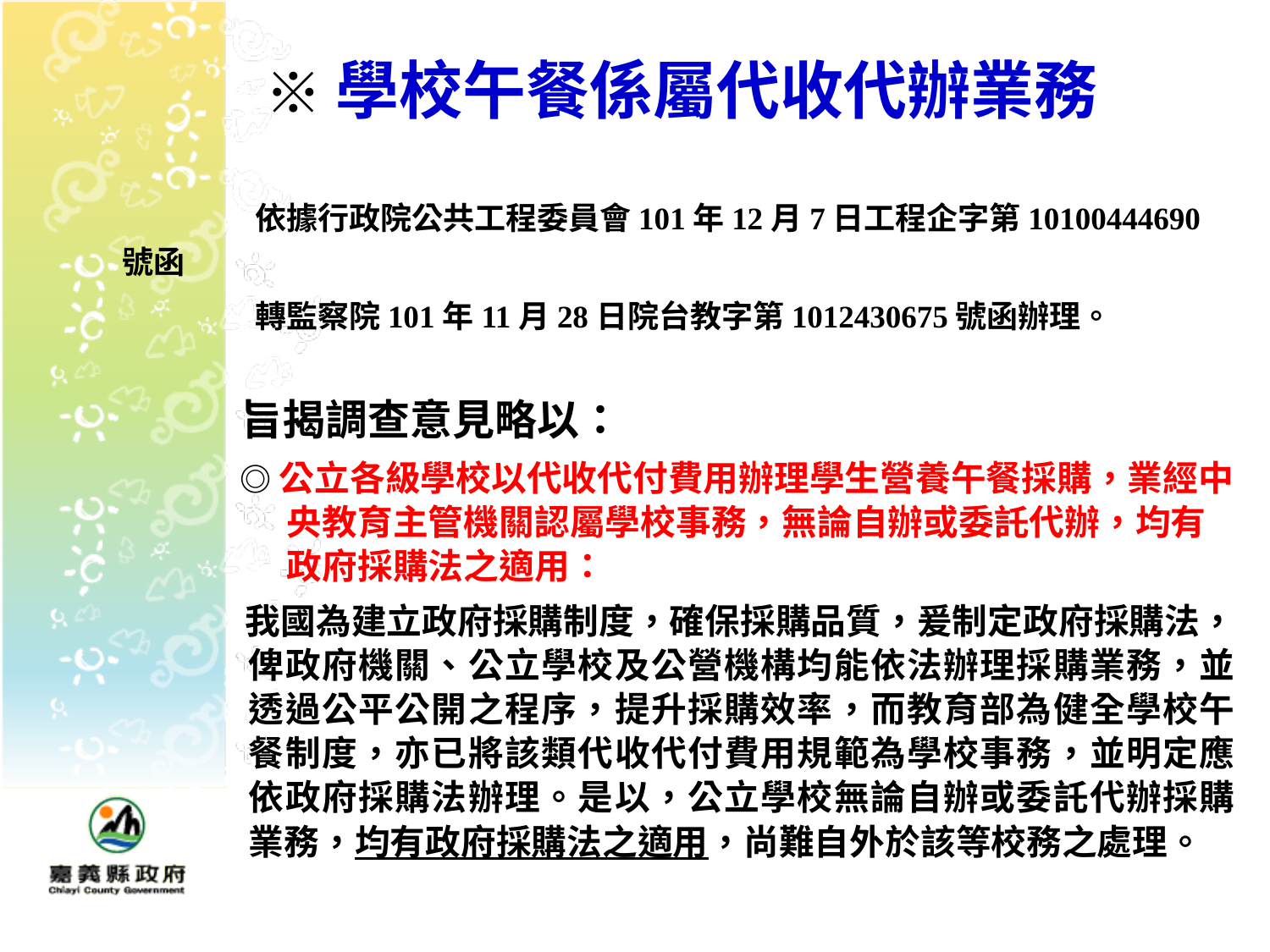

※學校午餐係屬代收代辦業務

                        依據行政院公共工程委員會101年12月7日工程企字第10100444690號函
                        轉監察院101年11月28日院台教字第1012430675號函辦理。

                      旨揭調查意見略以：
                       ◎公立各級學校以代收代付費用辦理學生營養午餐採購，業經中央教育主管機關認屬學校事務，無論自辦或委託代辦，均有政府採購法之適用：
                    我國為建立政府採購制度，確保採購品質，爰制定政府採購法，俾政府機關、公立學校及公營機構均能依法辦理採購業務，並透過公平公開之程序，提升採購效率，而教育部為健全學校午餐制度，亦已將該類代收代付費用規範為學校事務，並明定應依政府採購法辦理。是以，公立學校無論自辦或委託代辦採購業務，均有政府採購法之適用，尚難自外於該等校務之處理。